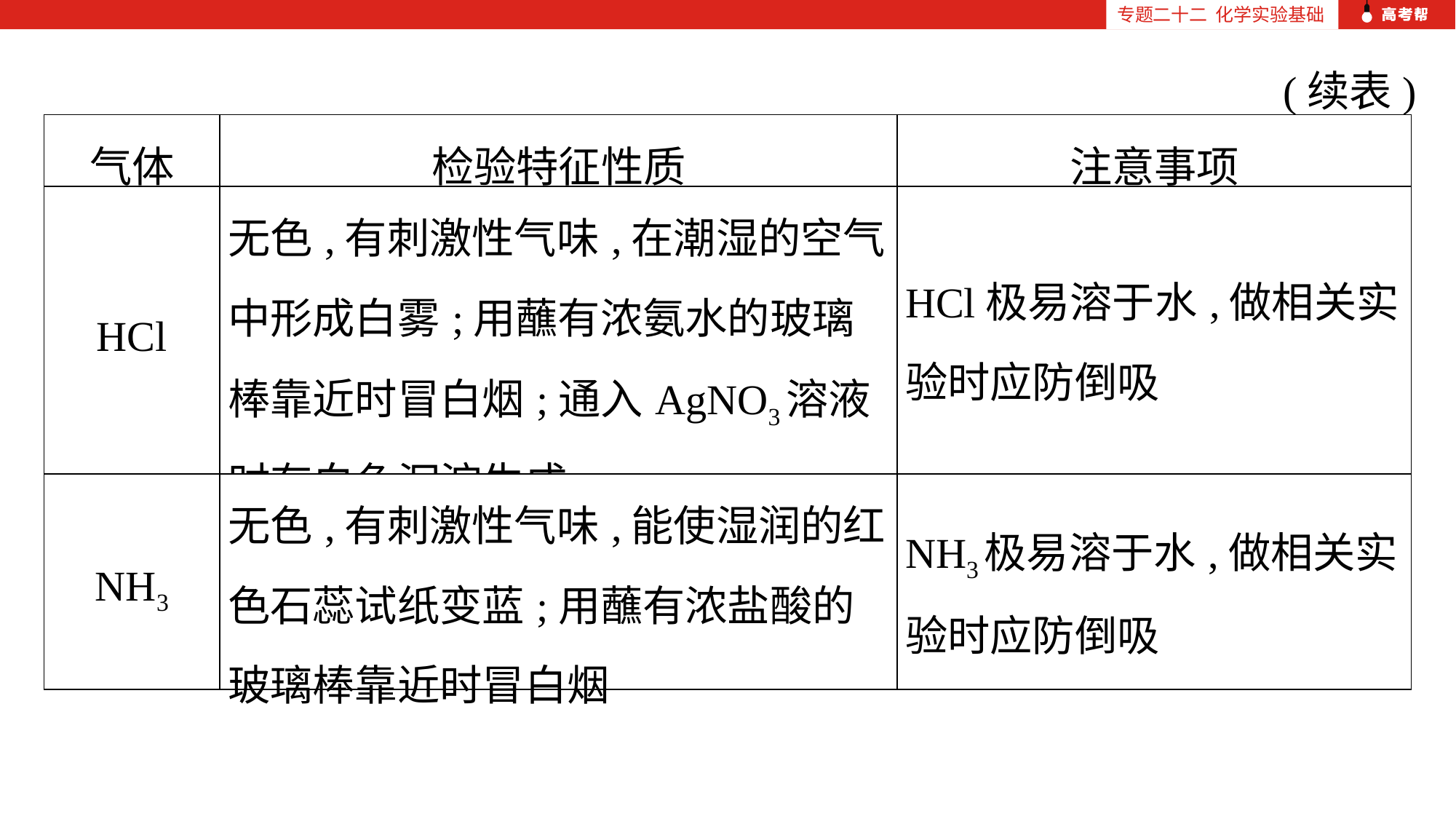

专题二十二  化学实验基础
(续表)
| 气体 | 检验特征性质 | 注意事项 |
| --- | --- | --- |
| HCl | 无色,有刺激性气味,在潮湿的空气中形成白雾;用蘸有浓氨水的玻璃棒靠近时冒白烟;通入AgNO3溶液时有白色沉淀生成 | HCl极易溶于水,做相关实验时应防倒吸 |
| NH3 | 无色,有刺激性气味,能使湿润的红色石蕊试纸变蓝;用蘸有浓盐酸的玻璃棒靠近时冒白烟 | NH3极易溶于水,做相关实验时应防倒吸 |